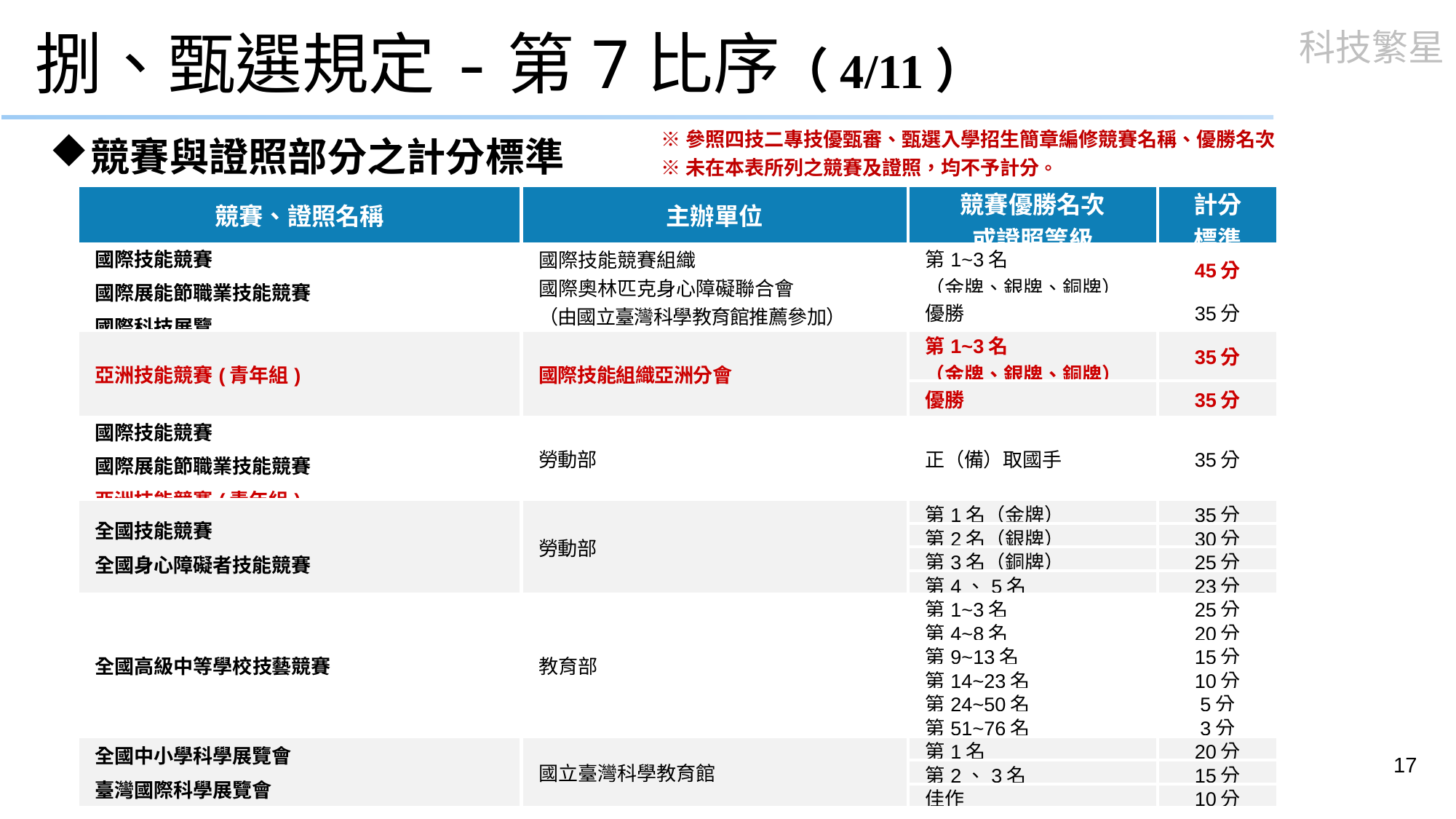

# 捌、甄選規定-第7比序（4/11）
※參照四技二專技優甄審、甄選入學招生簡章編修競賽名稱、優勝名次
※未在本表所列之競賽及證照，均不予計分。
競賽與證照部分之計分標準
| 競賽、證照名稱 | 主辦單位 | 競賽優勝名次 或證照等級 | 計分 標準 |
| --- | --- | --- | --- |
| 國際技能競賽 國際展能節職業技能競賽 國際科技展覽 | 國際技能競賽組織 國際奧林匹克身心障礙聯合會 （由國立臺灣科學教育館推薦參加） | 第1~3名 （金牌、銀牌、銅牌） | 45分 |
|  |  | 優勝 | 35分 |
| 亞洲技能競賽(青年組) | 國際技能組織亞洲分會 | 第1~3名 （金牌、銀牌、銅牌） | 35分 |
|  |  | 優勝 | 35分 |
| 國際技能競賽 國際展能節職業技能競賽 亞洲技能競賽(青年組) | 勞動部 | 正（備）取國手 | 35分 |
| 全國技能競賽 全國身心障礙者技能競賽 | 勞動部 | 第1名（金牌） | 35分 |
|  |  | 第2名（銀牌） | 30分 |
|  |  | 第3名（銅牌） | 25分 |
|  |  | 第4、5名 | 23分 |
| 全國高級中等學校技藝競賽 | 教育部 | 第1~3名 | 25分 |
|  |  | 第4~8名 | 20分 |
|  |  | 第9~13名 | 15分 |
|  |  | 第14~23名 | 10分 |
|  |  | 第24~50名 | 5分 |
|  |  | 第51~76名 | 3分 |
| 全國中小學科學展覽會 臺灣國際科學展覽會 | 國立臺灣科學教育館 | 第1名 | 20分 |
|  |  | 第2、3名 | 15分 |
|  |  | 佳作 | 10分 |
17